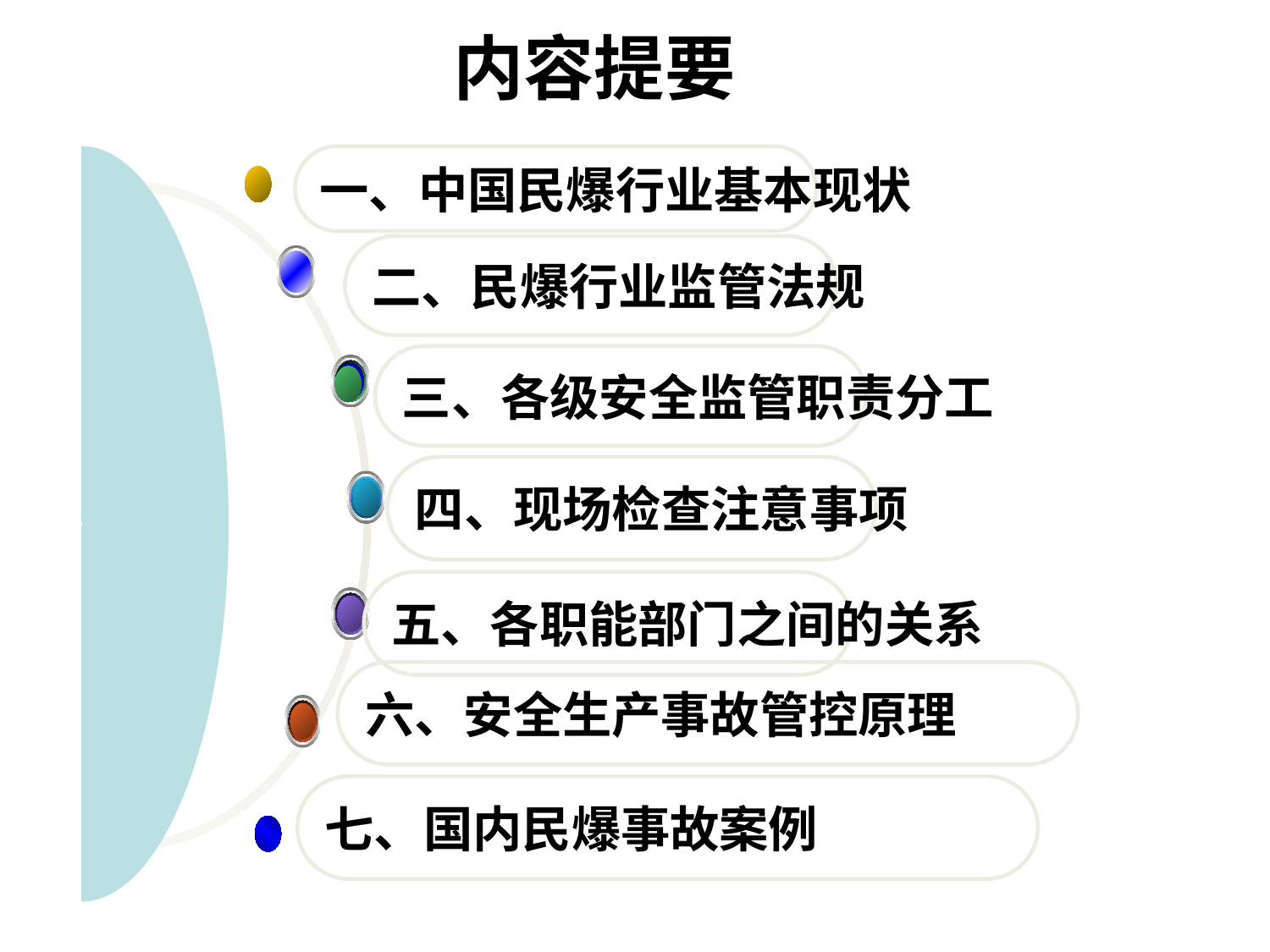

# 内容提要

一、中国民爆行业基本现状

二、民爆行业监管法规

三、各级安全监管职责分工

四、现场检查注意事项

五、各职能部门之间的关系

六、安全生产事故管控原理
七、国内民爆事故案例